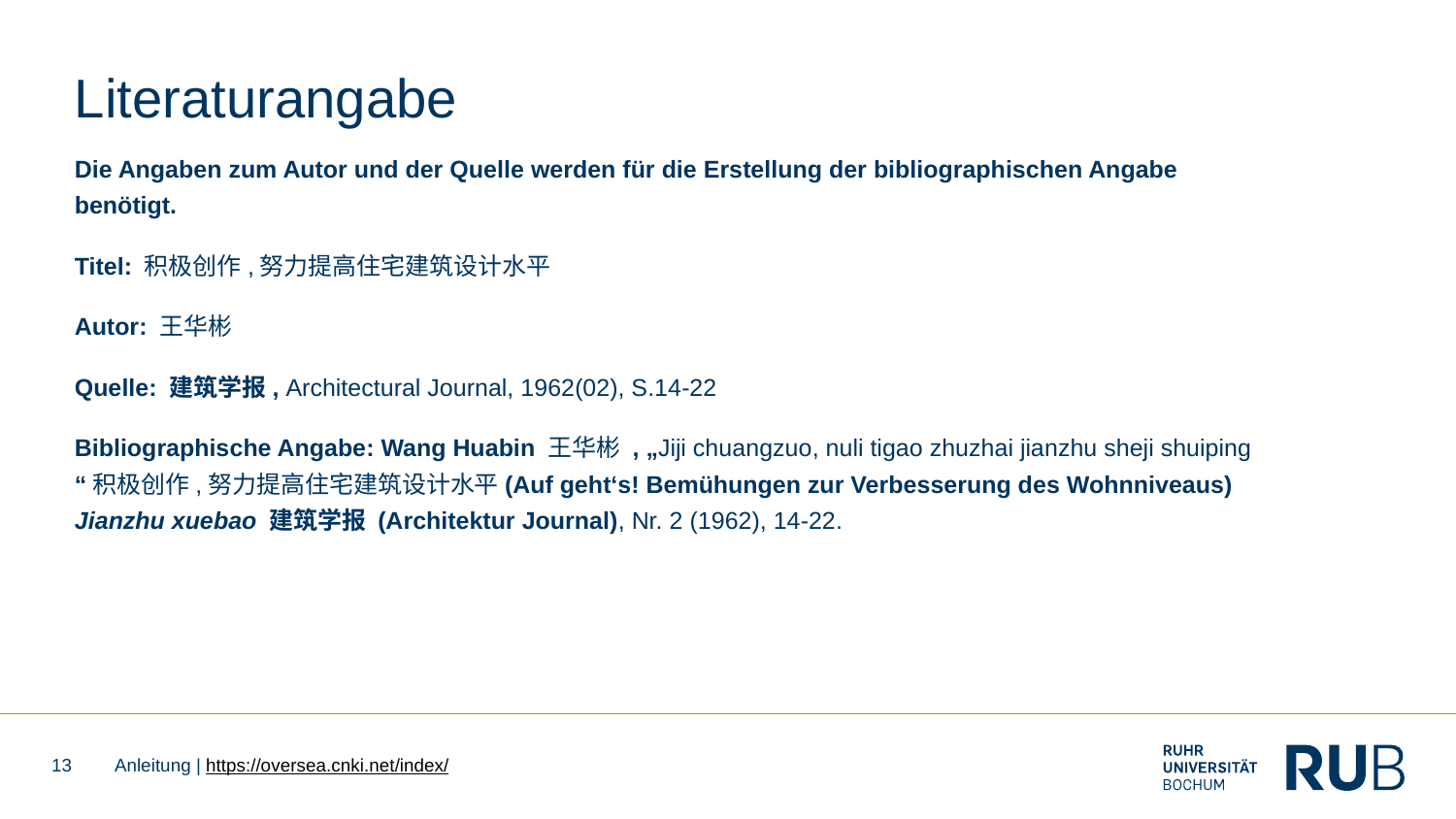

# Literaturangabe
Die Angaben zum Autor und der Quelle werden für die Erstellung der bibliographischen Angabe benötigt.
Titel: 积极创作,努力提高住宅建筑设计水平
Autor: 王华彬
Quelle: 建筑学报, Architectural Journal, 1962(02), S.14-22
Bibliographische Angabe: Wang Huabin 王华彬 , „Jiji chuangzuo, nuli tigao zhuzhai jianzhu sheji shuiping “积极创作,努力提高住宅建筑设计水平(Auf geht‘s! Bemühungen zur Verbesserung des Wohnniveaus) Jianzhu xuebao 建筑学报 (Architektur Journal), Nr. 2 (1962), 14-22.

13
Anleitung | https://oversea.cnki.net/index/